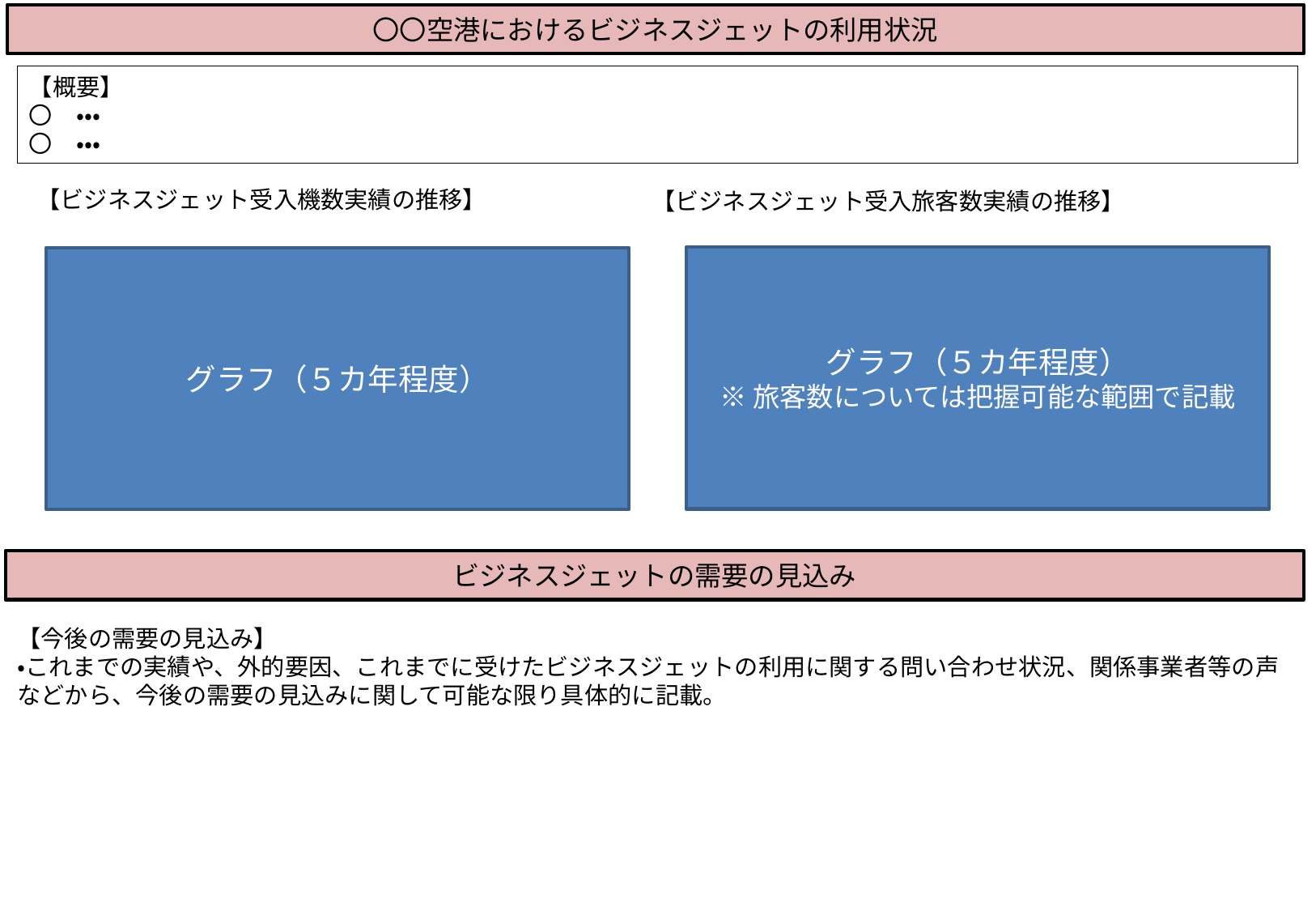

〇〇空港におけるビジネスジェットの利用状況
【概要】
〇　・・・
〇　・・・
【ビジネスジェット受入機数実績の推移】
【ビジネスジェット受入旅客数実績の推移】
グラフ（５カ年程度）
※旅客数については把握可能な範囲で記載
グラフ（５カ年程度）
ビジネスジェットの需要の見込み
【今後の需要の見込み】
・これまでの実績や、外的要因、これまでに受けたビジネスジェットの利用に関する問い合わせ状況、関係事業者等の声などから、今後の需要の見込みに関して可能な限り具体的に記載。